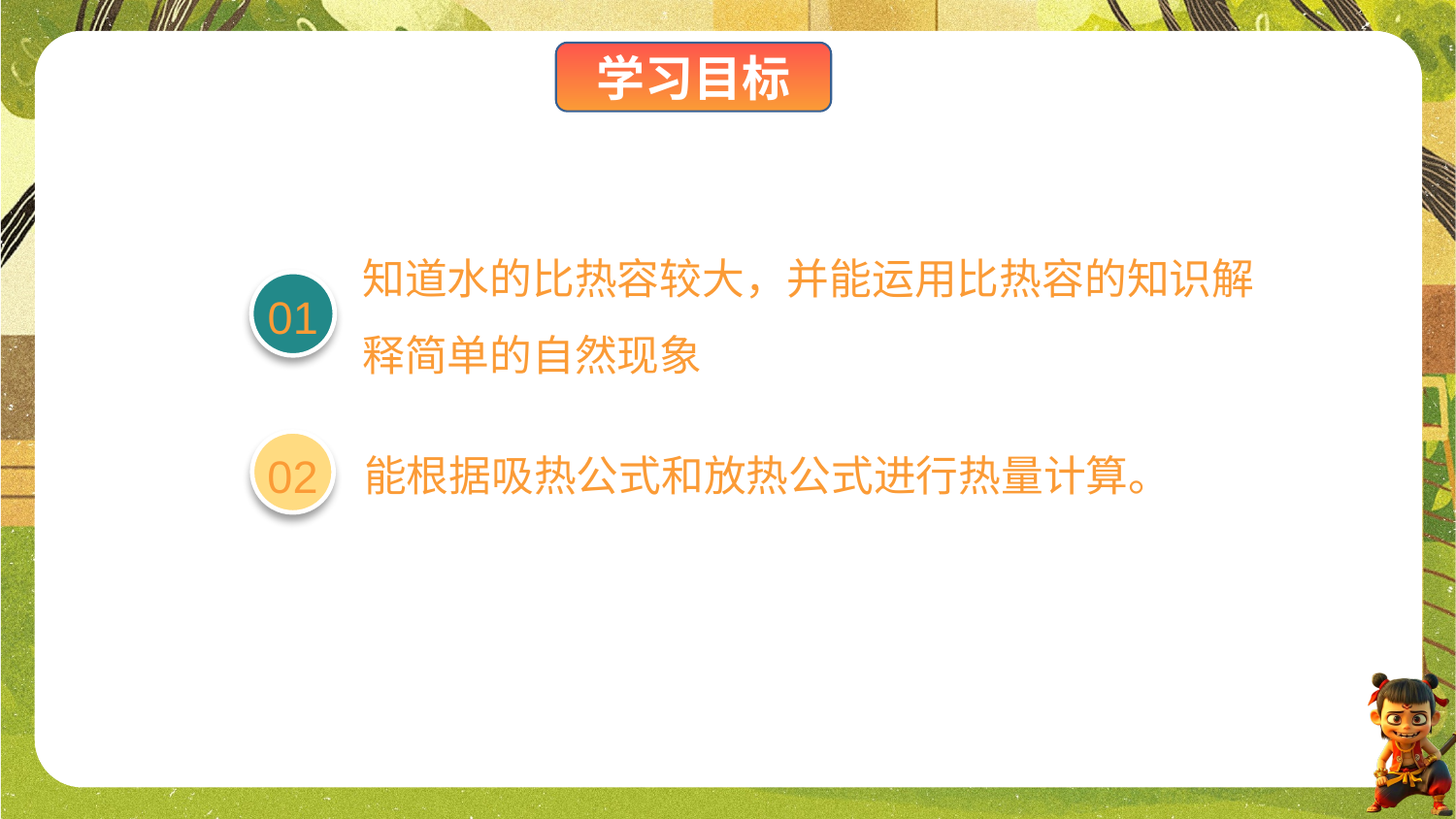

知道水的比热容较大，并能运用比热容的知识解释简单的自然现象

01
能根据吸热公式和放热公式进行热量计算。

02